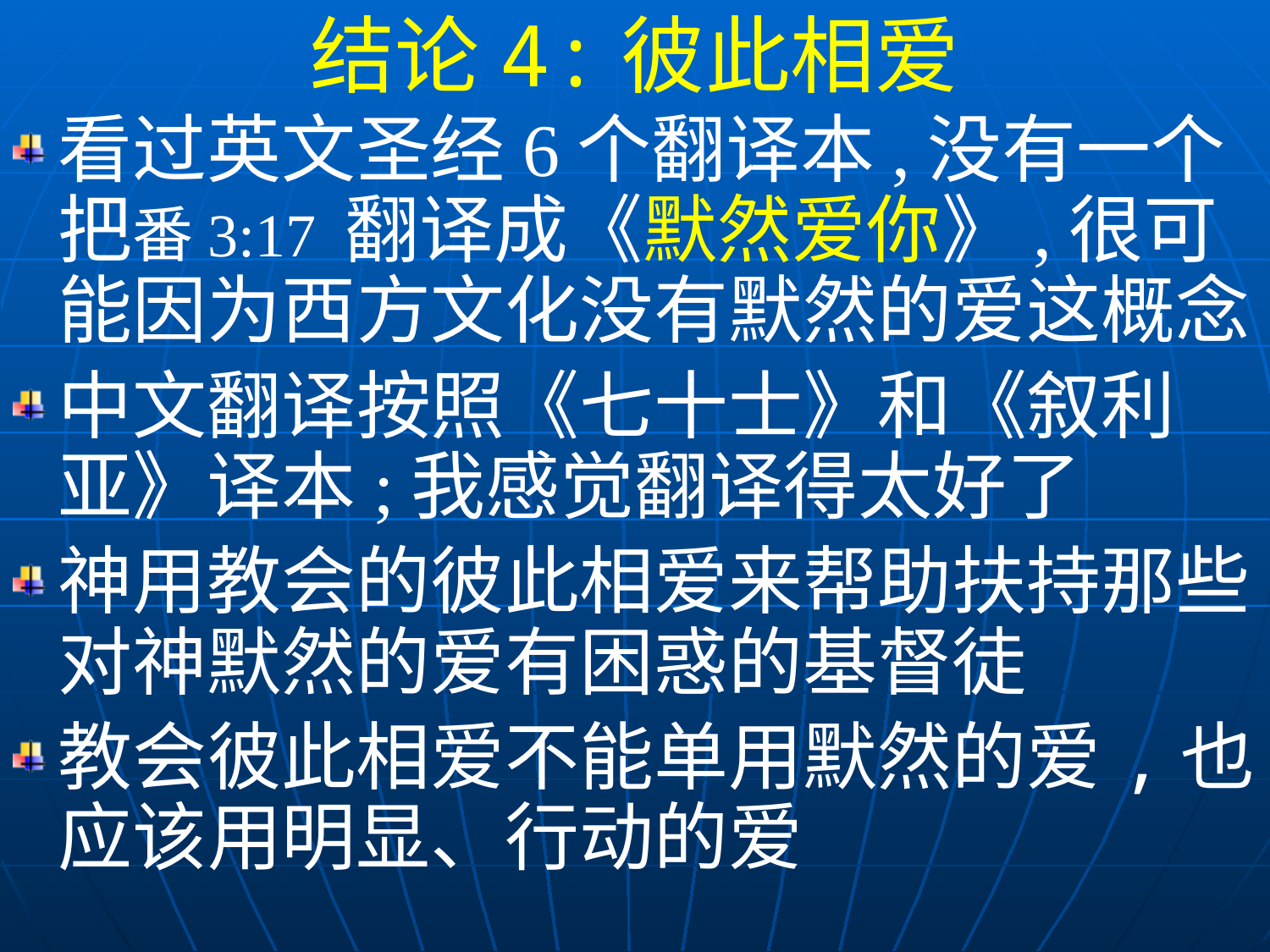

结论4:彼此相爱
看过英文圣经6个翻译本,没有一个把番3:17 翻译成《默然爱你》,很可能因为西方文化没有默然的爱这概念
中文翻译按照《七十士》和《叙利亚》译本;我感觉翻译得太好了
神用教会的彼此相爱来帮助扶持那些对神默然的爱有困惑的基督徒
教会彼此相爱不能单用默然的爱,也应该用明显、行动的爱